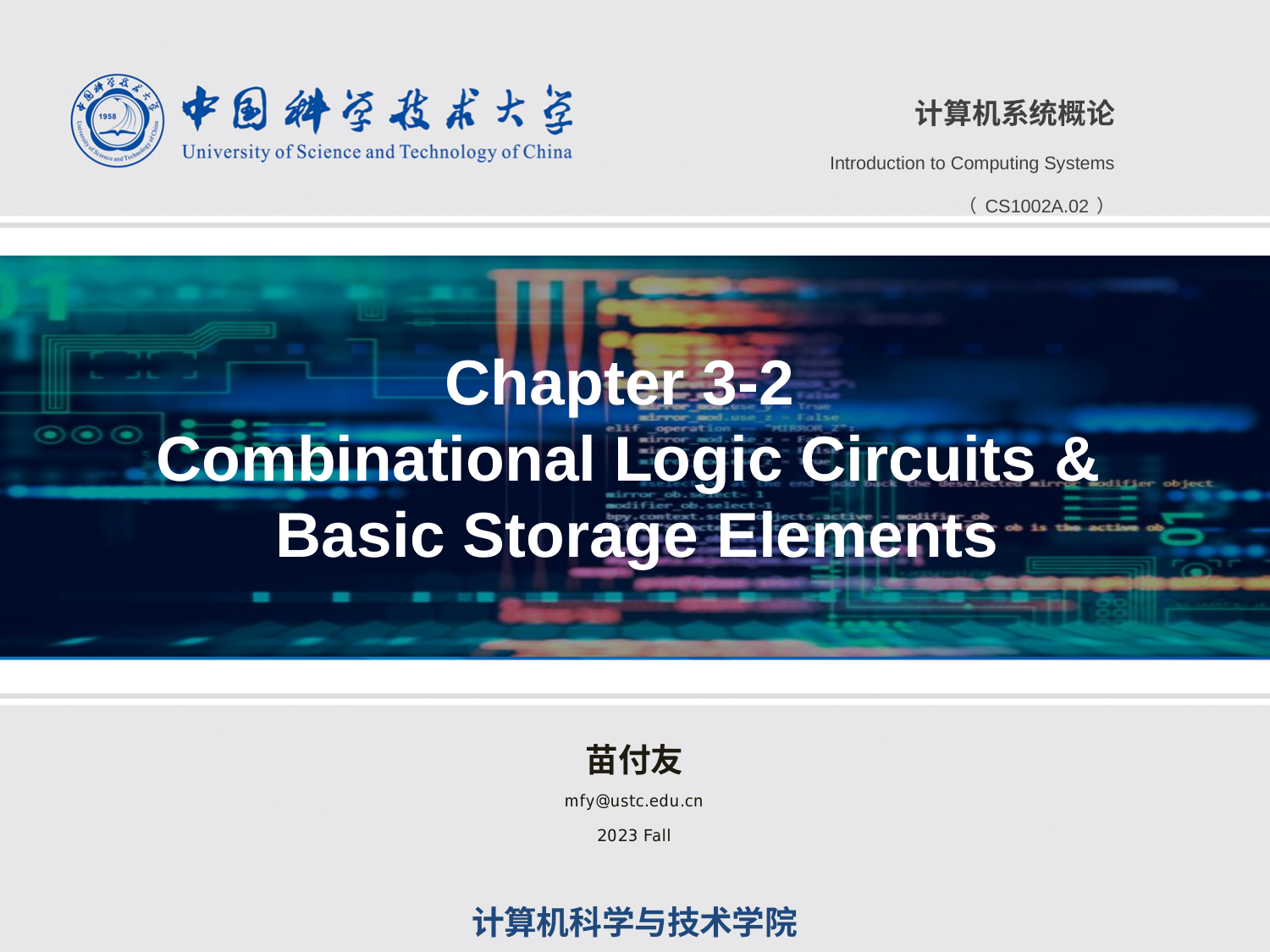

计算机系统概论
Introduction to Computing Systems
（CS1002A.02）
Chapter 3-2
Combinational Logic Circuits &
Basic Storage Elements
苗付友
mfy@ustc.edu.cn
2023 Fall

计算机科学与技术学院
School of Computer Science and Technology